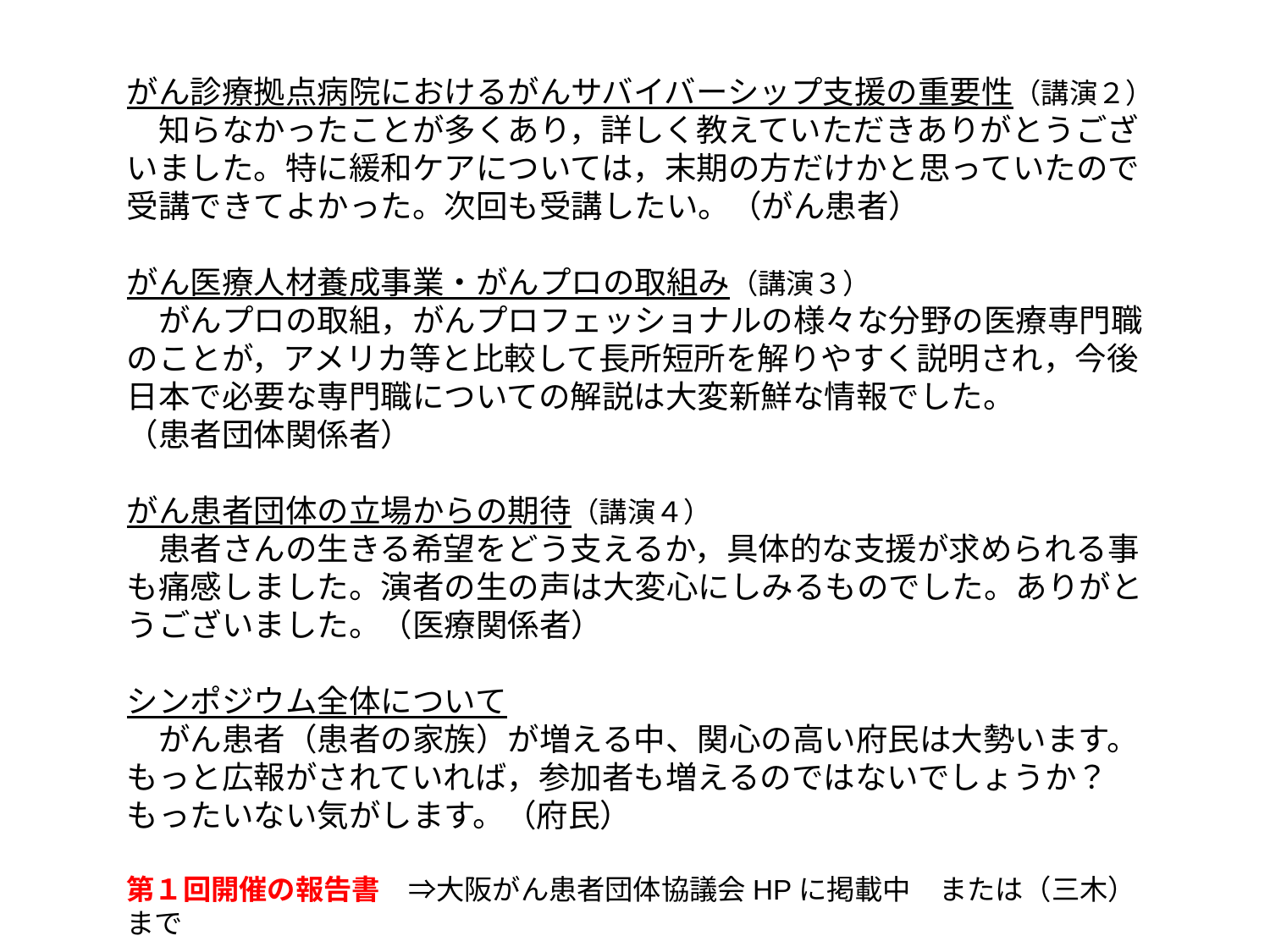

がん診療拠点病院におけるがんサバイバーシップ支援の重要性（講演２）
　知らなかったことが多くあり，詳しく教えていただきありがとうございました。特に緩和ケアについては，末期の方だけかと思っていたので受講できてよかった。次回も受講したい。（がん患者）

がん医療人材養成事業・がんプロの取組み（講演３）
　がんプロの取組，がんプロフェッショナルの様々な分野の医療専門職のことが，アメリカ等と比較して長所短所を解りやすく説明され，今後日本で必要な専門職についての解説は大変新鮮な情報でした。
（患者団体関係者）

がん患者団体の立場からの期待（講演４）
　患者さんの生きる希望をどう支えるか，具体的な支援が求められる事も痛感しました。演者の生の声は大変心にしみるものでした。ありがとうございました。（医療関係者）

シンポジウム全体について
　がん患者（患者の家族）が増える中、関心の高い府民は大勢います。もっと広報がされていれば，参加者も増えるのではないでしょうか？もったいない気がします。（府民）

第１回開催の報告書　⇒大阪がん患者団体協議会HPに掲載中　または（三木）まで